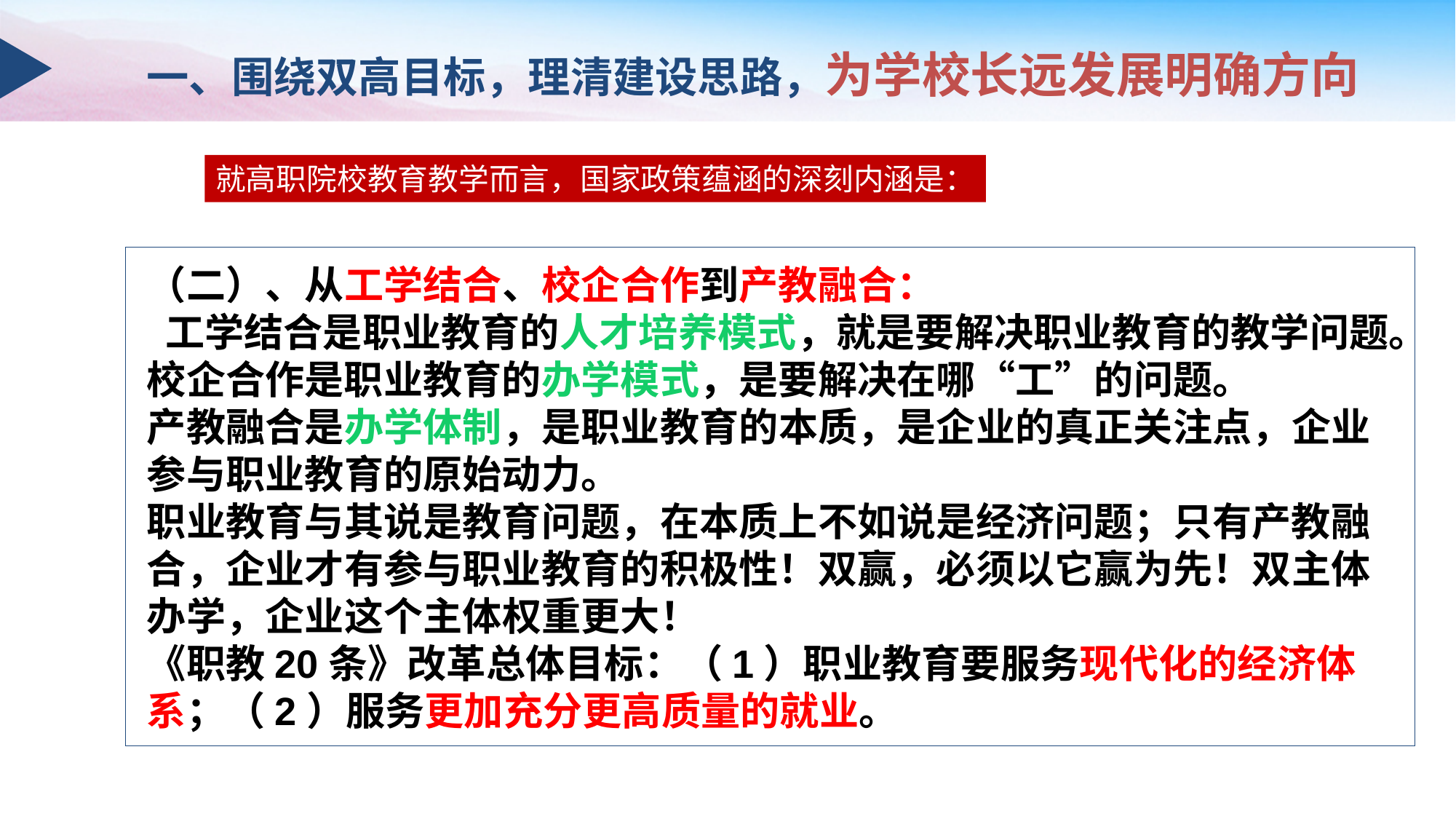

一、围绕双高目标，理清建设思路，为学校长远发展明确方向
就高职院校教育教学而言，国家政策蕴涵的深刻内涵是：
（二）、从工学结合、校企合作到产教融合：
 工学结合是职业教育的人才培养模式，就是要解决职业教育的教学问题。
校企合作是职业教育的办学模式，是要解决在哪“工”的问题。
产教融合是办学体制，是职业教育的本质，是企业的真正关注点，企业参与职业教育的原始动力。
职业教育与其说是教育问题，在本质上不如说是经济问题；只有产教融合，企业才有参与职业教育的积极性！双赢，必须以它赢为先！双主体办学，企业这个主体权重更大！
《职教20条》改革总体目标：（1）职业教育要服务现代化的经济体系；（2）服务更加充分更高质量的就业。